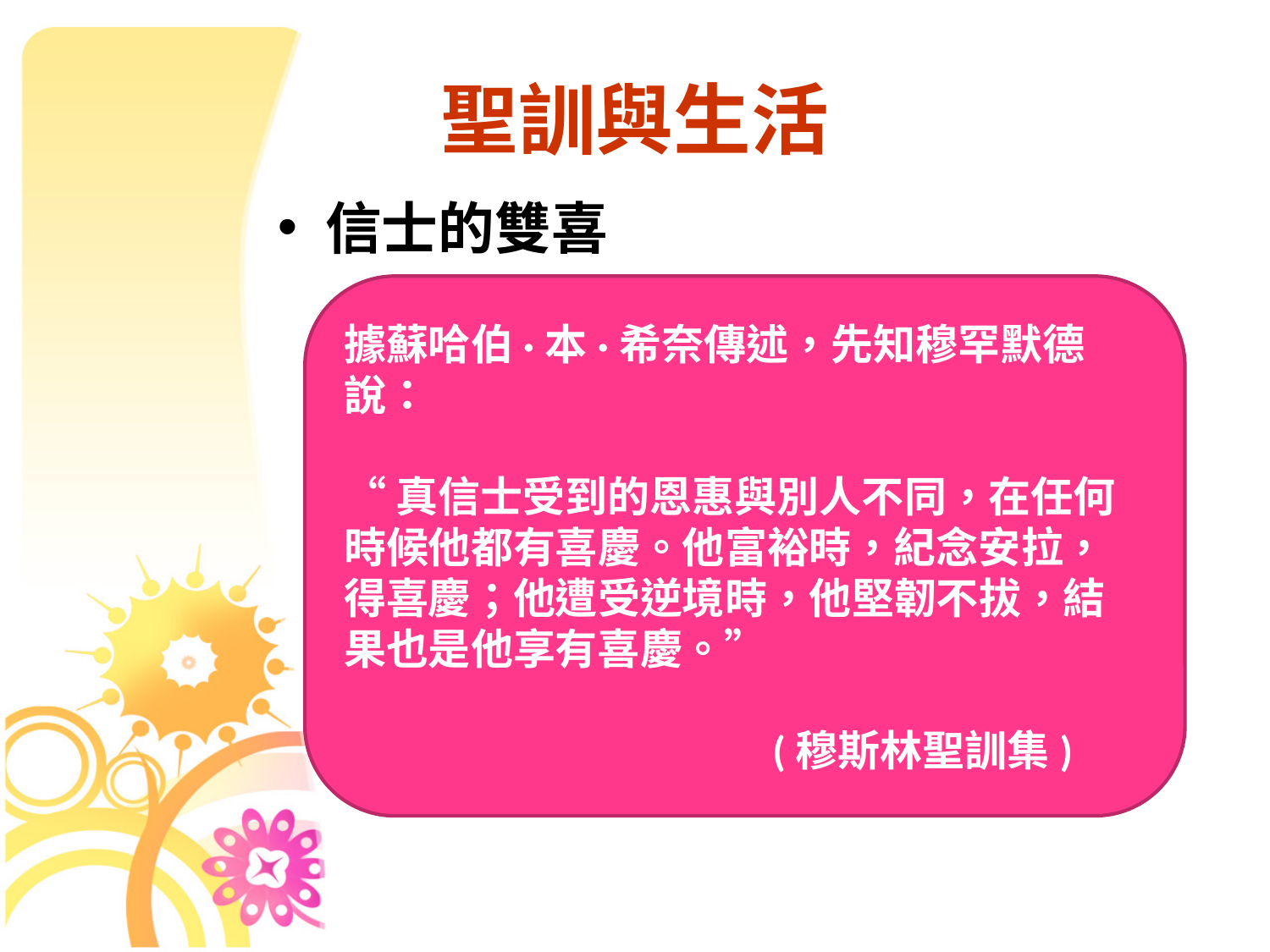

# 聖訓與生活
信士的雙喜
據蘇哈伯·本·希奈傳述，先知穆罕默德說：

“真信士受到的恩惠與別人不同，在任何時候他都有喜慶。他富裕時，紀念安拉，得喜慶；他遭受逆境時，他堅韌不拔，結果也是他享有喜慶。”

                                             (穆斯林聖訓集)